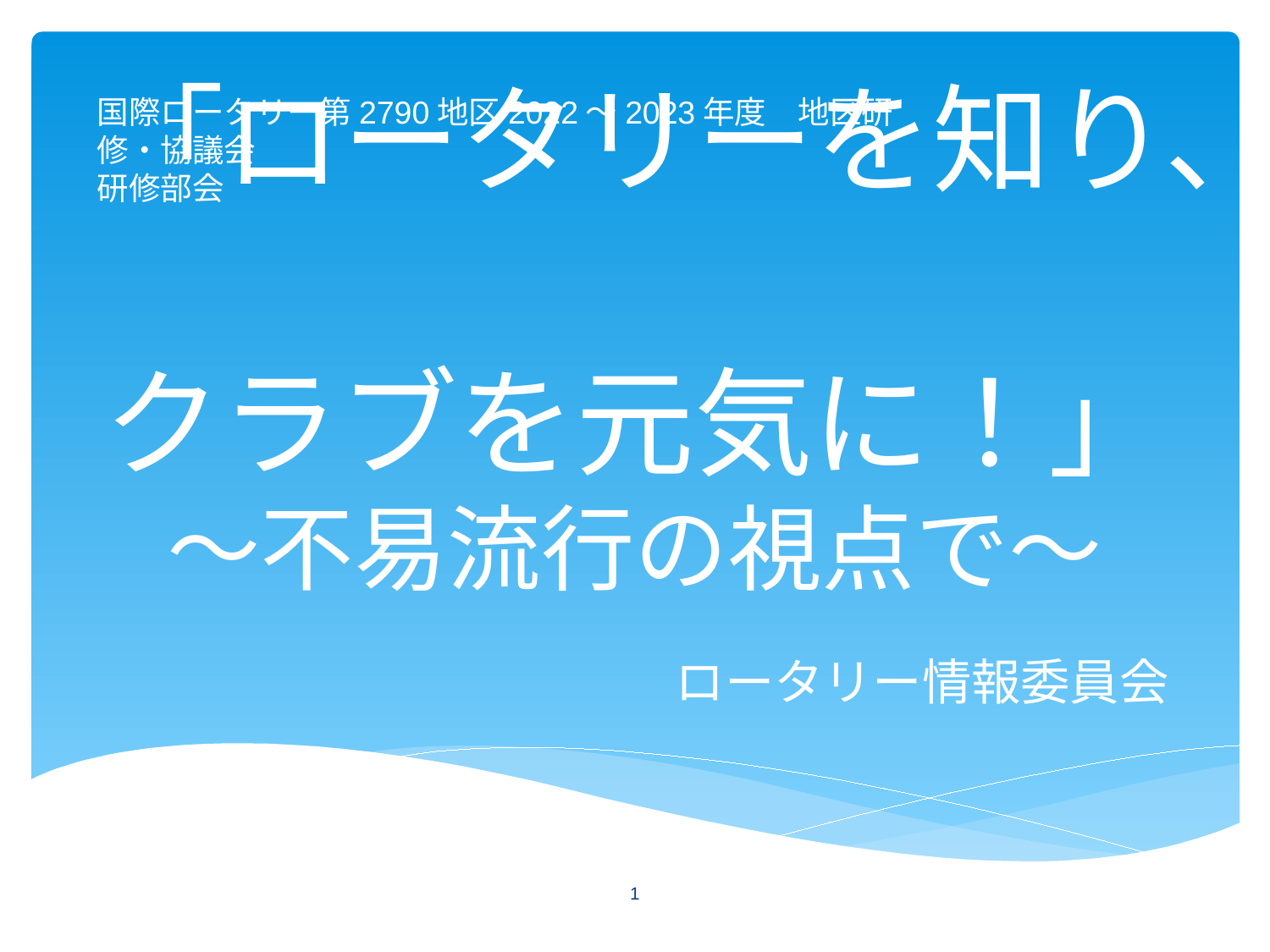

国際ロータリー第2790地区2022～2023年度　地区研修・協議会
研修部会
# 「ロータリーを知り、 クラブを元気に！」 ～不易流行の視点で～
ロータリー情報委員会
1